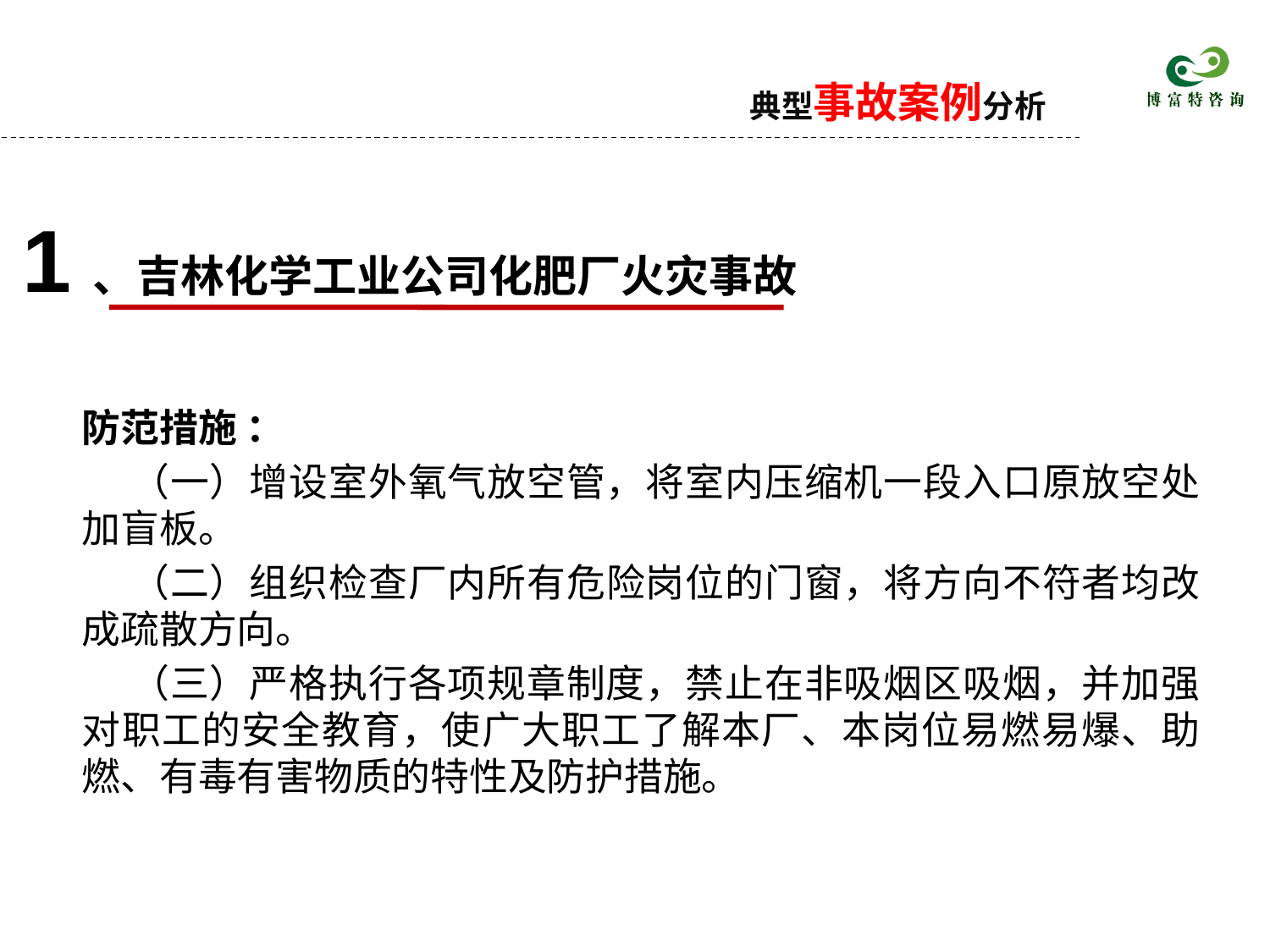

1、吉林化学工业公司化肥厂火灾事故

防范措施 ：
    （一）增设室外氧气放空管，将室内压缩机一段入口原放空处加盲板。
    （二）组织检查厂内所有危险岗位的门窗，将方向不符者均改成疏散方向。
    （三）严格执行各项规章制度，禁止在非吸烟区吸烟，并加强对职工的安全教育，使广大职工了解本厂、本岗位易燃易爆、助燃、有毒有害物质的特性及防护措施。